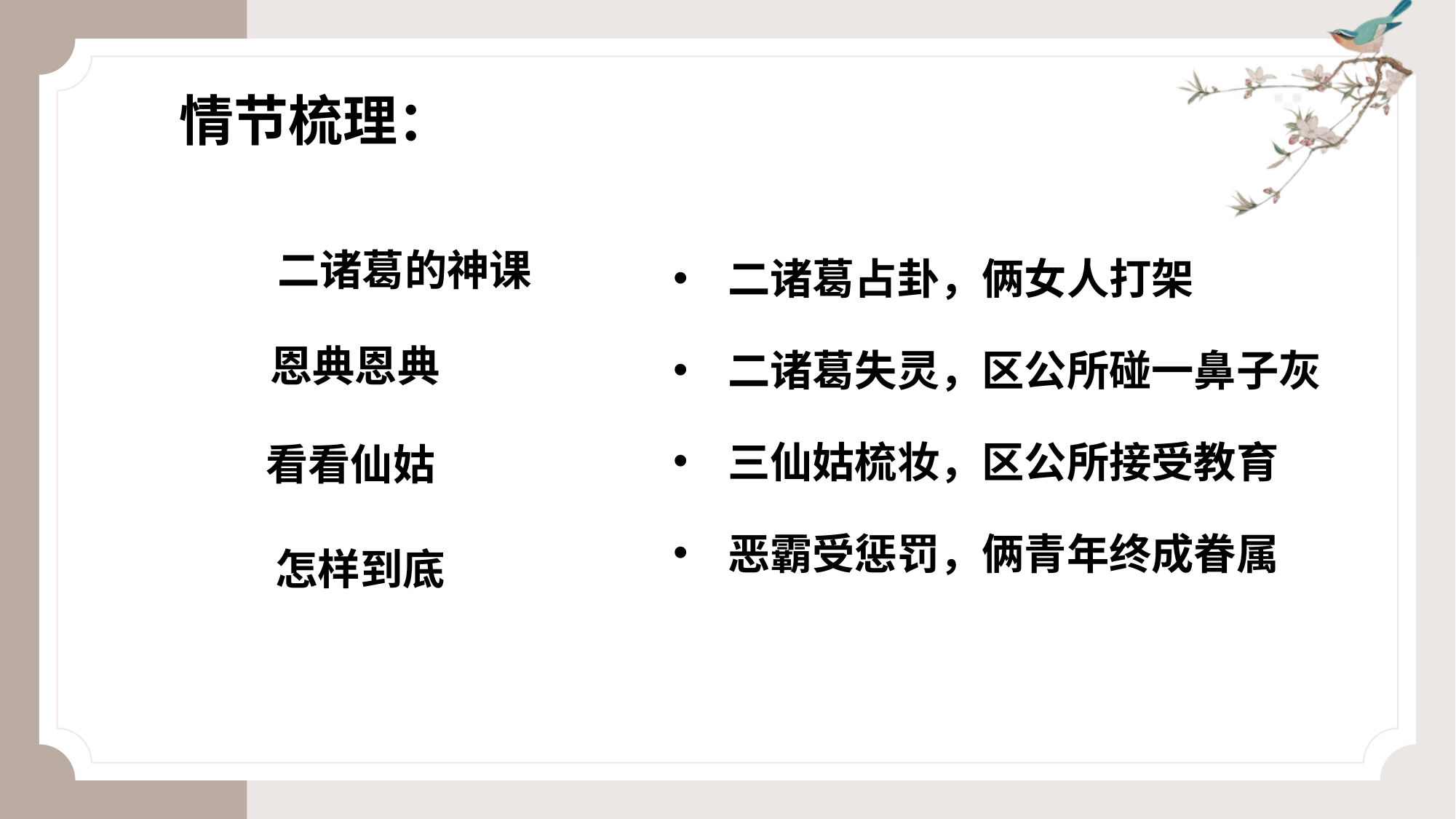

情节梳理：
二诸葛占卦，俩女人打架
二诸葛失灵，区公所碰一鼻子灰
三仙姑梳妆，区公所接受教育
恶霸受惩罚，俩青年终成眷属
二诸葛的神课
恩典恩典
看看仙姑
怎样到底